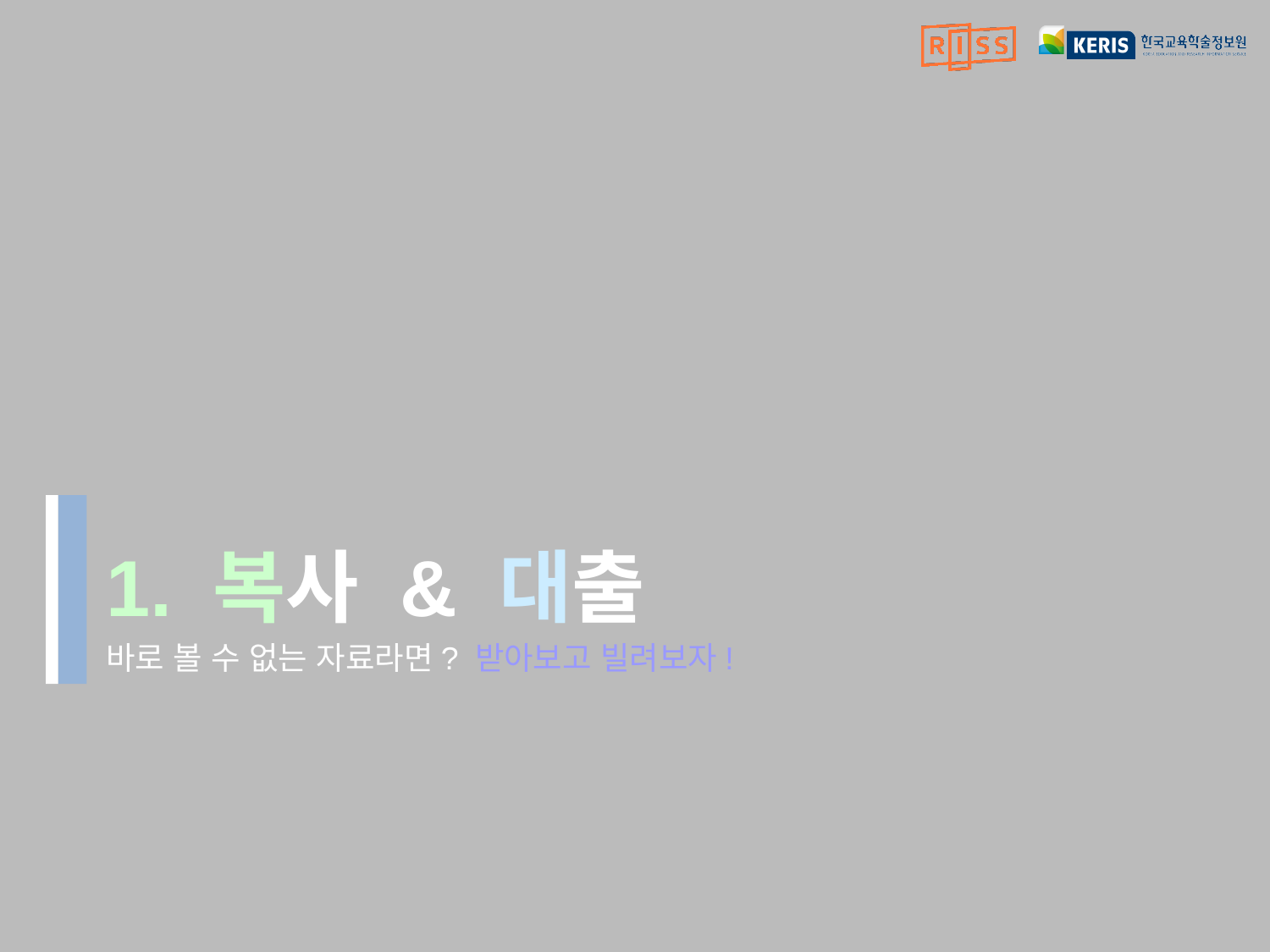

# 1. 복사 & 대출
바로 볼 수 없는 자료라면? 받아보고 빌려보자!